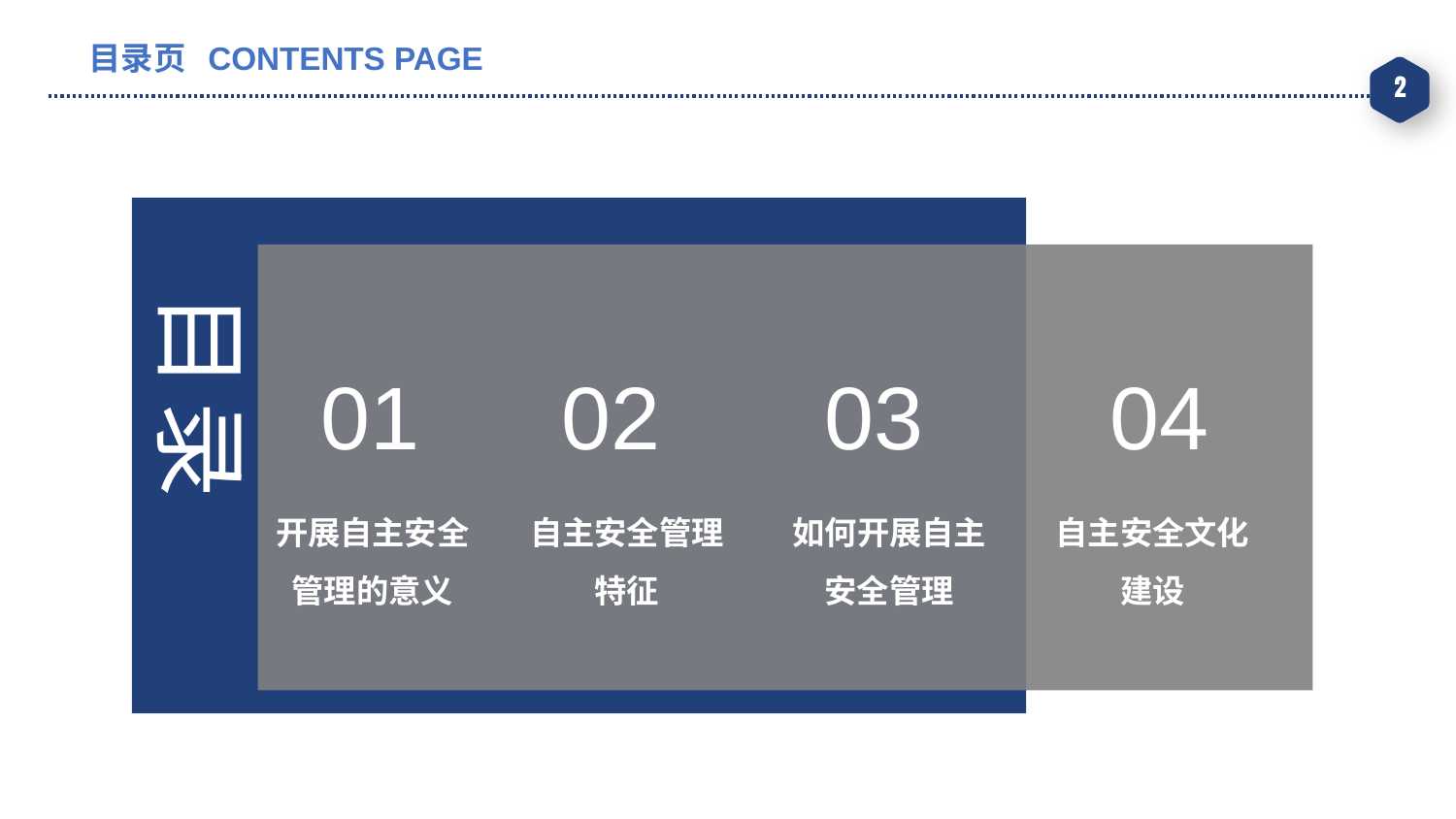

目录页  CONTENTS PAGE

目录
01
02
03
04
开展自主安全管理的意义
自主安全管理特征
如何开展自主安全管理
自主安全文化
建设